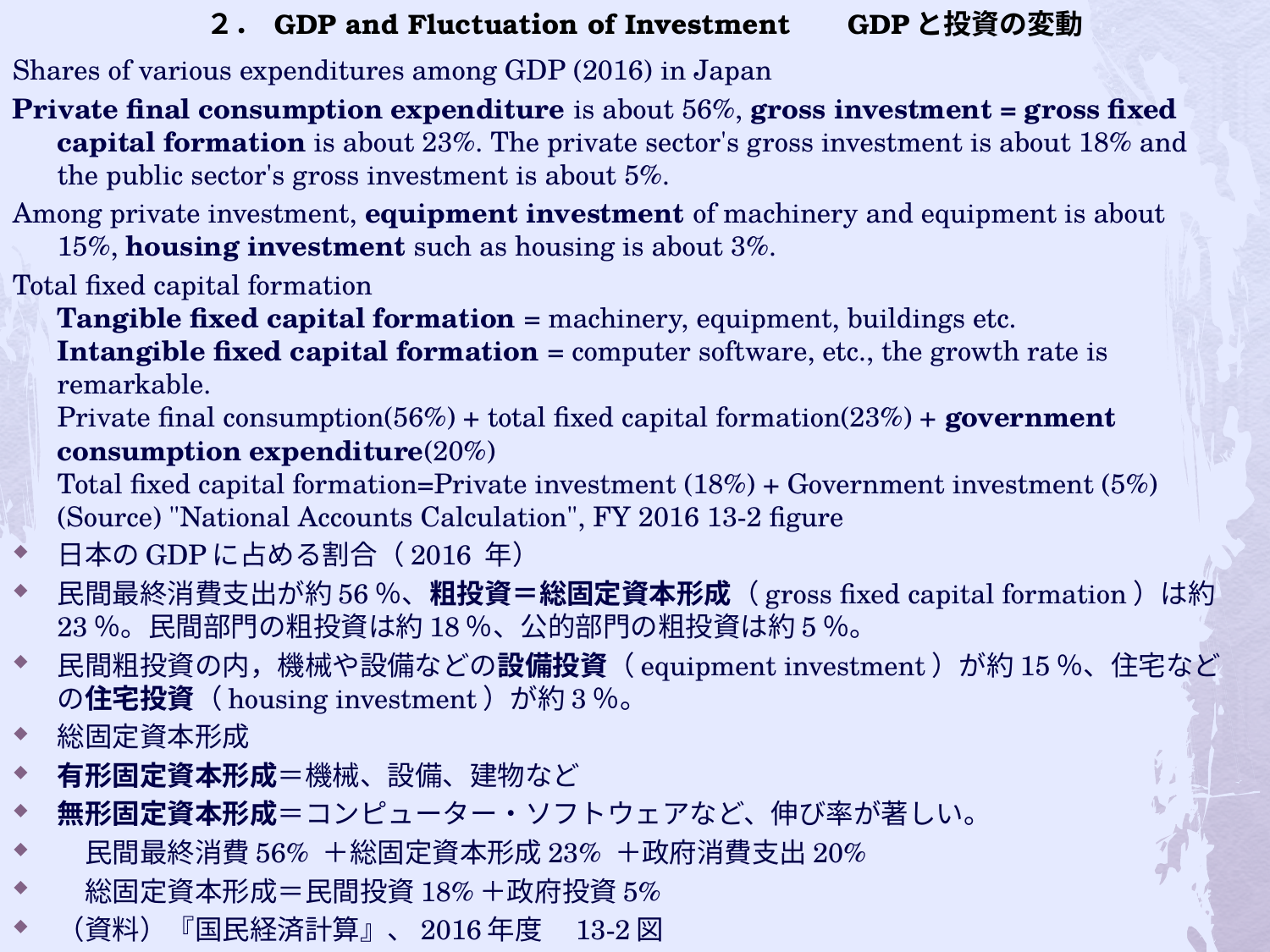

# ２． GDP and Fluctuation of Investment      GDPと投資の変動
Shares of various expenditures among GDP (2016) in Japan
Private final consumption expenditure is about 56%, gross investment = gross fixed capital formation is about 23%. The private sector's gross investment is about 18% and the public sector's gross investment is about 5%.
Among private investment, equipment investment of machinery and equipment is about 15%, housing investment such as housing is about 3%.
Total fixed capital formation
Tangible fixed capital formation = machinery, equipment, buildings etc.
Intangible fixed capital formation = computer software, etc., the growth rate is remarkable.
Private final consumption(56%) + total fixed capital formation(23%) + government consumption expenditure(20%)
Total fixed capital formation=Private investment (18%) + Government investment (5%)
(Source) "National Accounts Calculation", FY 2016 13-2 figure
日本のGDPに占める割合（2016 年）
民間最終消費支出が約56％、粗投資＝総固定資本形成（gross fixed capital formation）は約23％。民間部門の粗投資は約18％、公的部門の粗投資は約5％。
民間粗投資の内，機械や設備などの設備投資（equipment investment）が約15％、住宅などの住宅投資（housing investment）が約3％。
総固定資本形成
有形固定資本形成＝機械、設備、建物など
無形固定資本形成＝コンピューター・ソフトウェアなど、伸び率が著しい。
　民間最終消費56% ＋総固定資本形成23% ＋政府消費支出20%
　総固定資本形成＝民間投資18%＋政府投資5%
（資料）『国民経済計算』、2016年度　13-2図